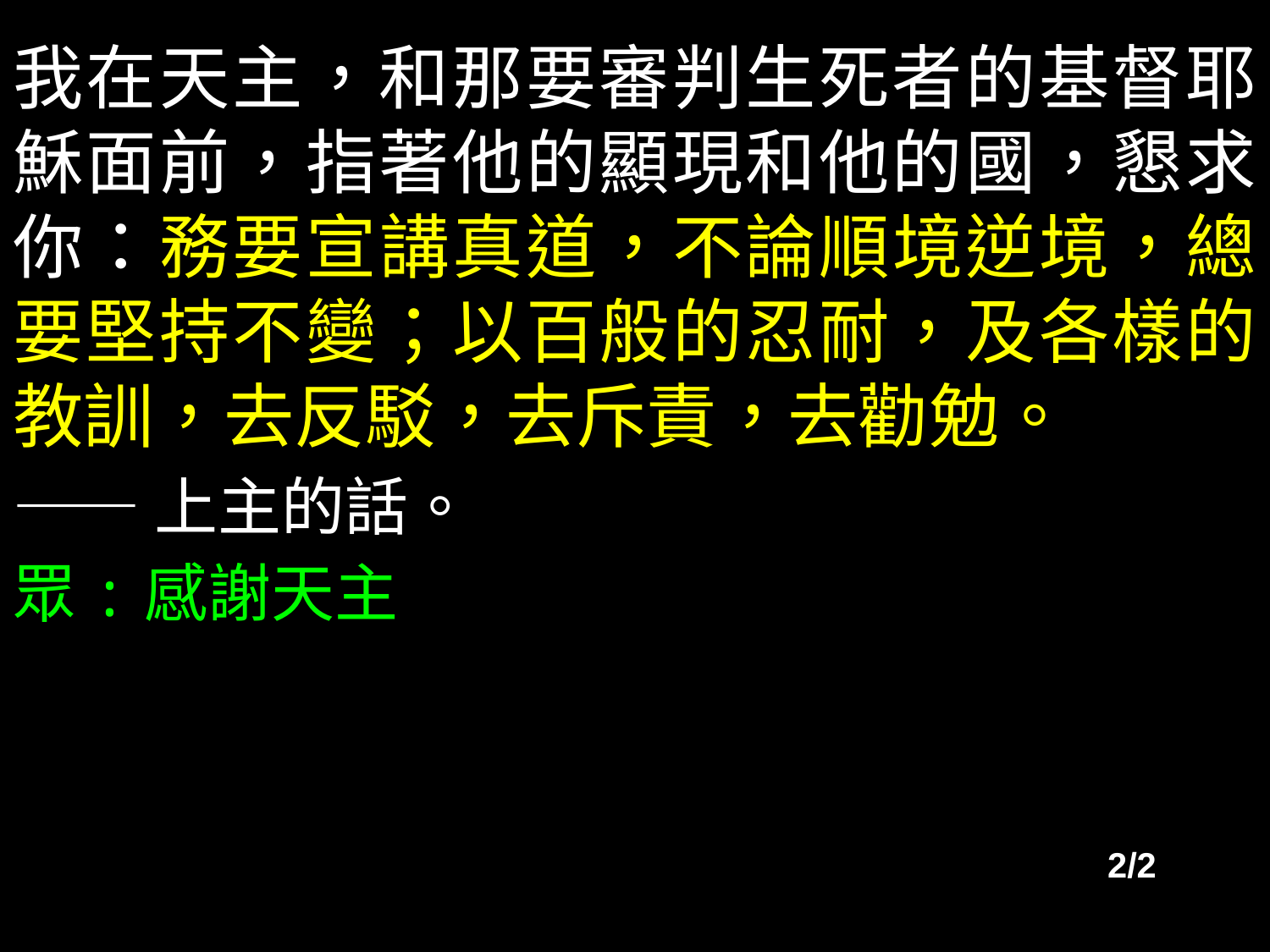

我在天主，和那要審判生死者的基督耶穌面前，指著他的顯現和他的國，懇求你：務要宣講真道，不論順境逆境，總要堅持不變；以百般的忍耐，及各樣的教訓，去反駁，去斥責，去勸勉。
——上主的話。
眾:感謝天主

2/2